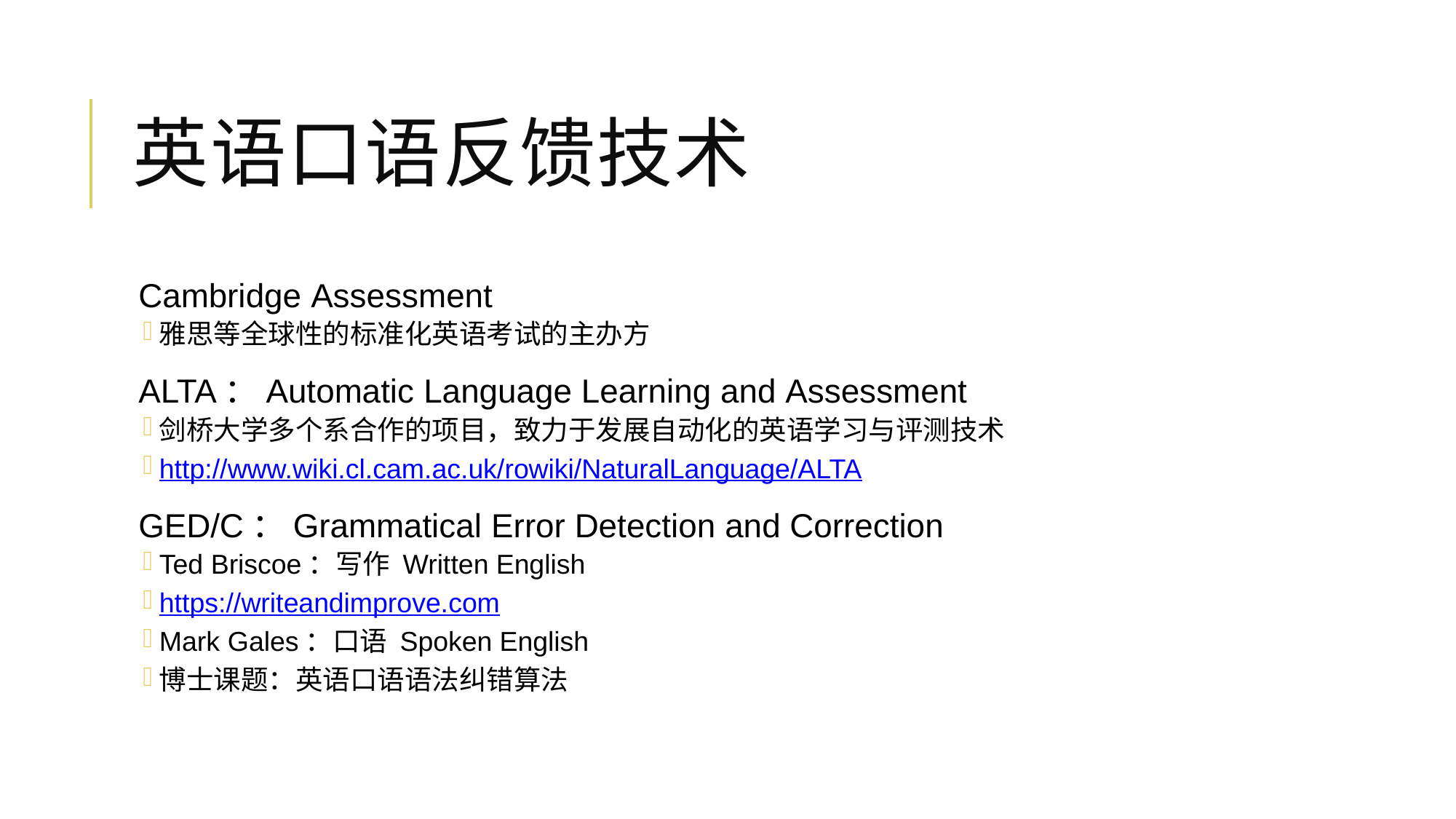

# 英语口语反馈技术
Cambridge Assessment
雅思等全球性的标准化英语考试的主办方
ALTA：Automatic Language Learning and Assessment
剑桥大学多个系合作的项目，致力于发展自动化的英语学习与评测技术
http://www.wiki.cl.cam.ac.uk/rowiki/NaturalLanguage/ALTA
GED/C：Grammatical Error Detection and Correction
Ted Briscoe：写作 Written English
https://writeandimprove.com
Mark Gales：口语 Spoken English
博士课题：英语口语语法纠错算法